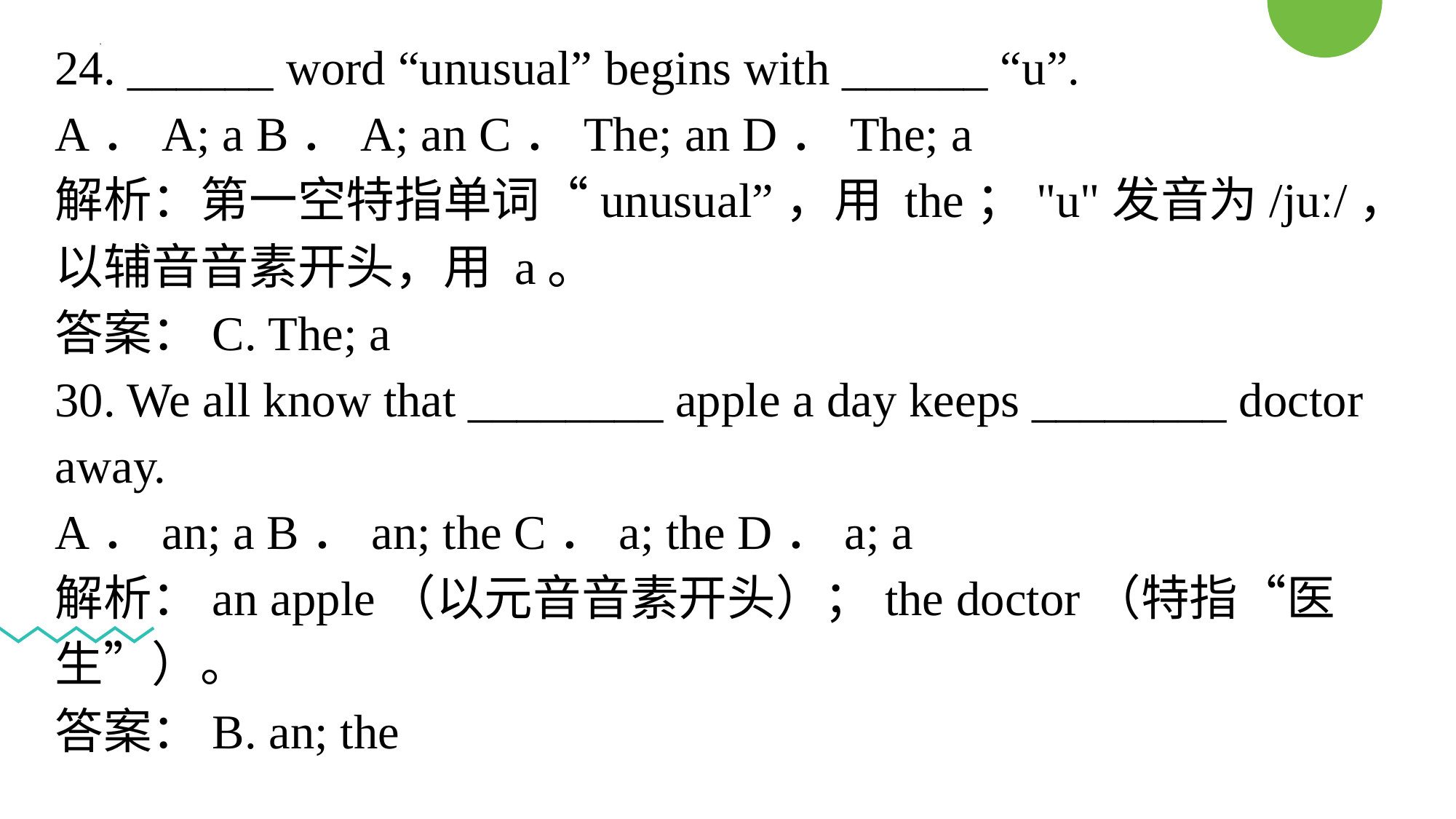

24. ______ word “unusual” begins with ______ “u”.
A．A; a B．A; an C．The; an D．The; a
解析：第一空特指单词“unusual”，用 the；"u"发音为/juː/，以辅音音素开头，用 a。
答案：C. The; a
30. We all know that ________ apple a day keeps ________ doctor away.
A．an; a B．an; the C．a; the D．a; a
解析：an apple（以元音音素开头）；the doctor（特指“医生”）。
答案：B. an; the